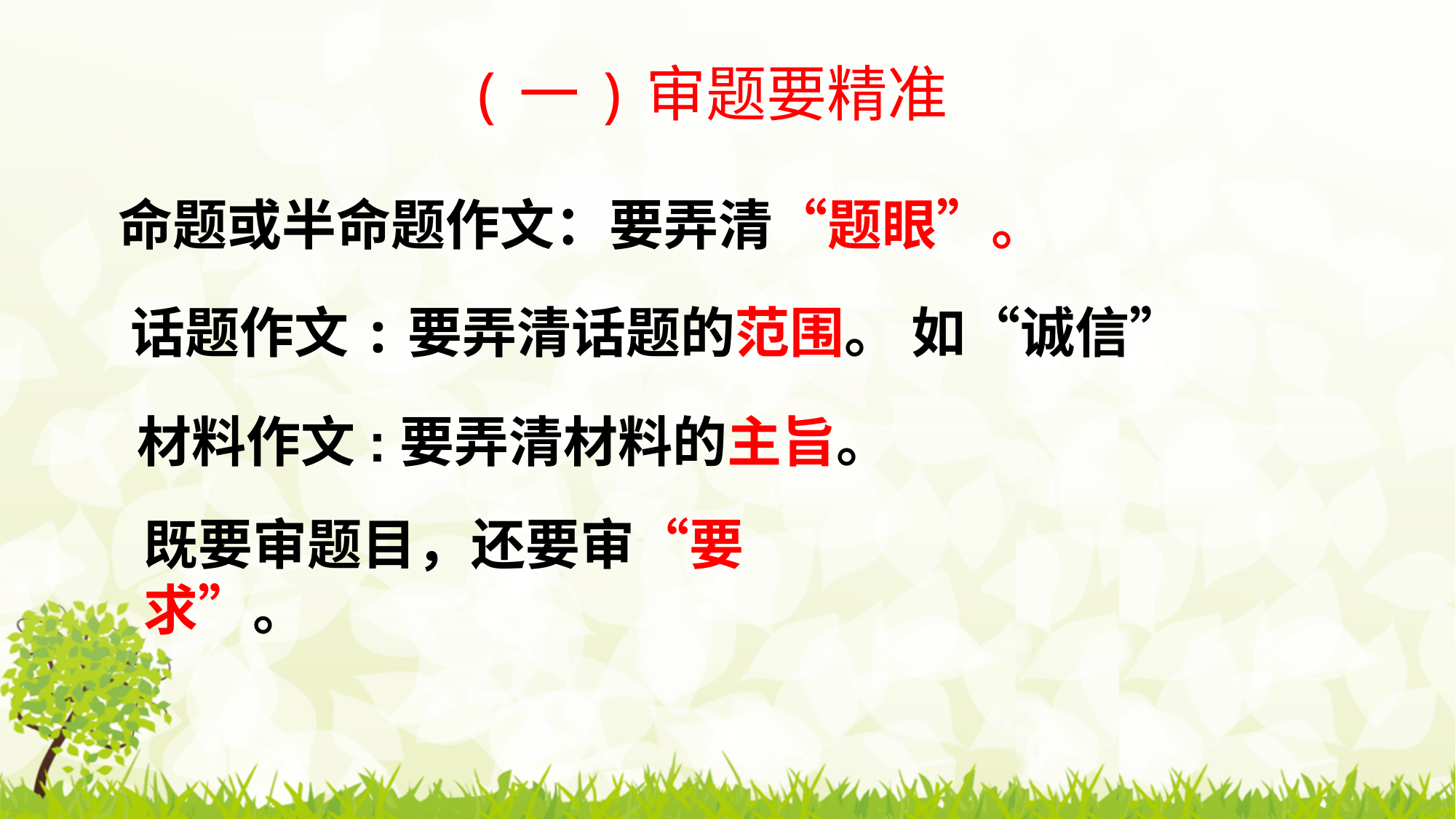

(一)审题要精准
命题或半命题作文：要弄清“题眼”。

话题作文:要弄清话题的范围。 如“诚信”
材料作文:要弄清材料的主旨。
既要审题目，还要审“要求”。